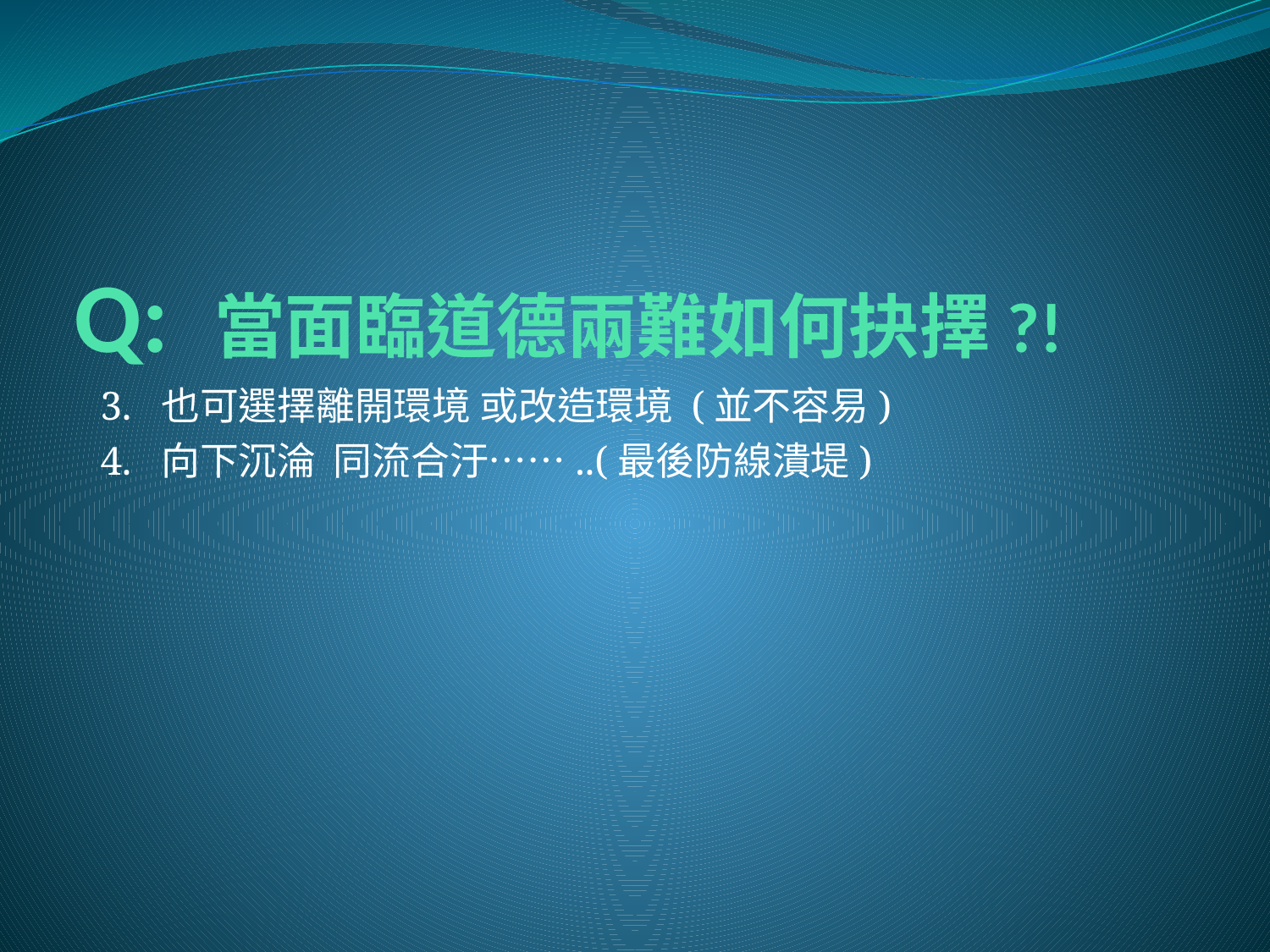

# Q: 當面臨道德兩難如何抉擇?!
  3.  也可選擇離開環境 或改造環境 (並不容易)
  4.  向下沉淪  同流合汙……..(最後防線潰堤)